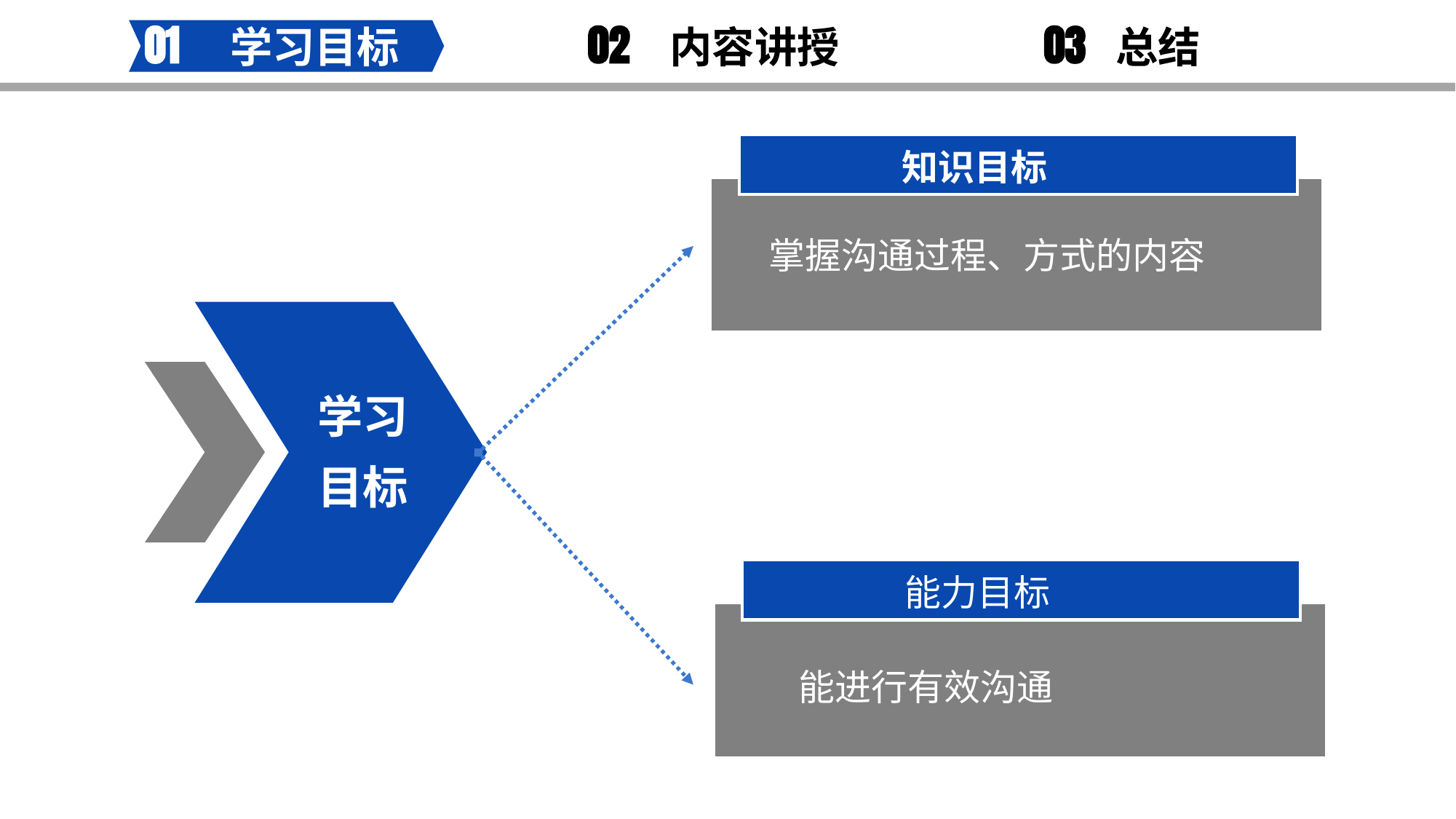

02   内容讲授
03  总结

01    学习目标

知识目标

掌握沟通过程、方式的内容

学习目标

能力目标

能进行有效沟通